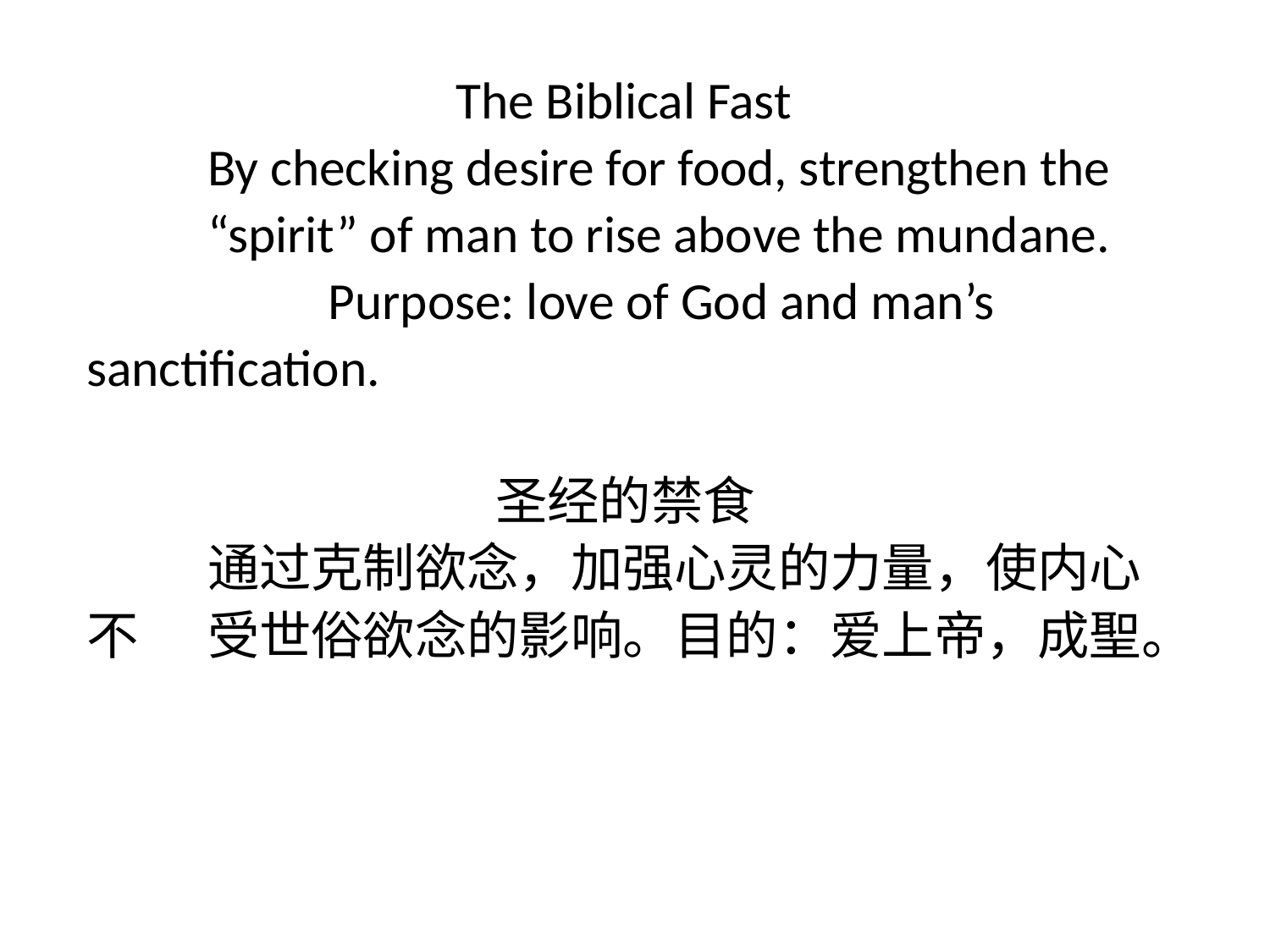

# The Biblical Fast By checking desire for food, strengthen the 	“spirit” of man to rise above the mundane. 	 	Purpose: love of God and man’s sanctification. 圣经的禁食 通过克制欲念，加强心灵的力量，使内心不	受世俗欲念的影响。目的：爱上帝，成聖。